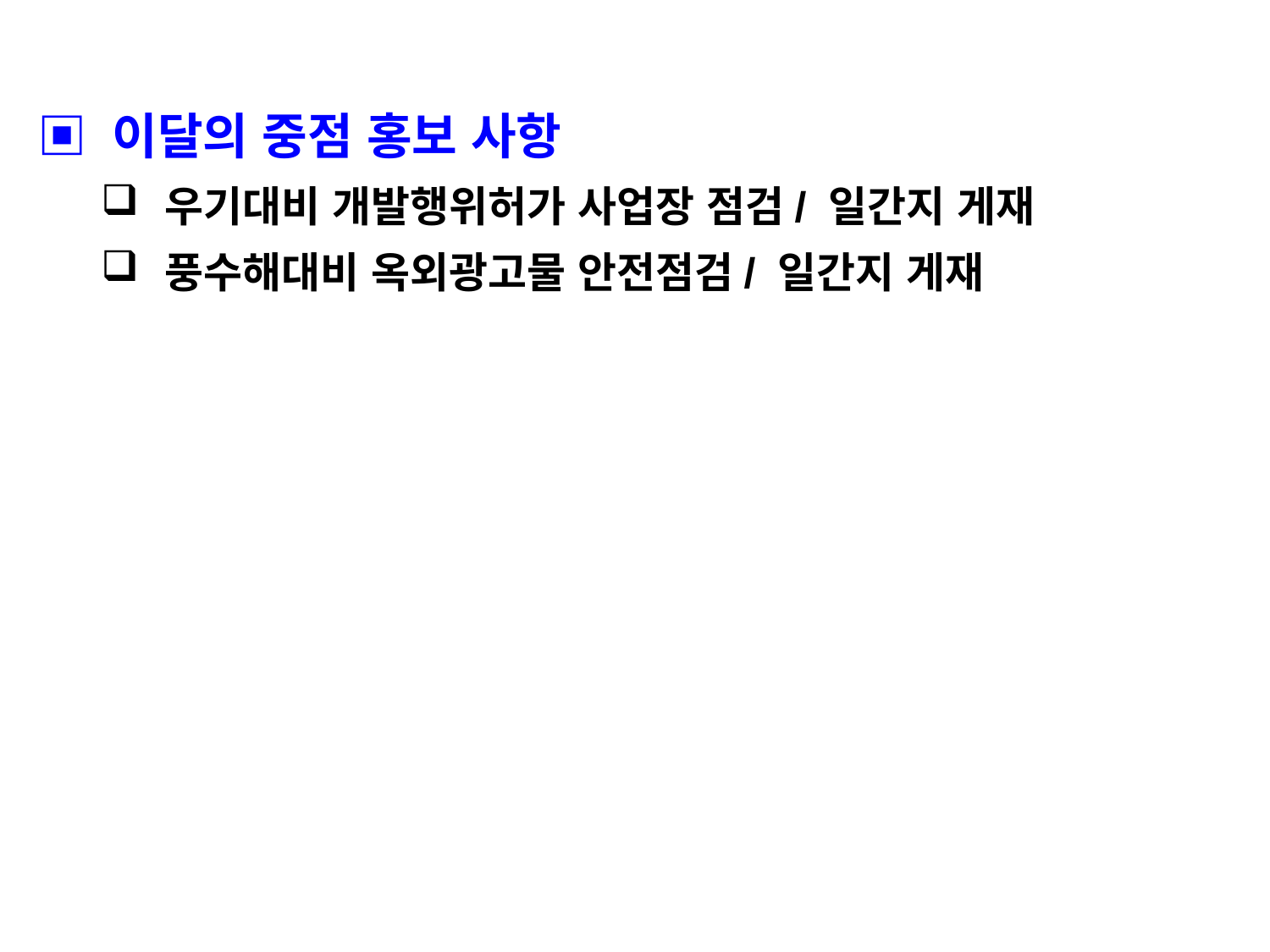

▣ 이달의 중점 홍보 사항
우기대비 개발행위허가 사업장 점검/ 일간지 게재
풍수해대비 옥외광고물 안전점검/ 일간지 게재